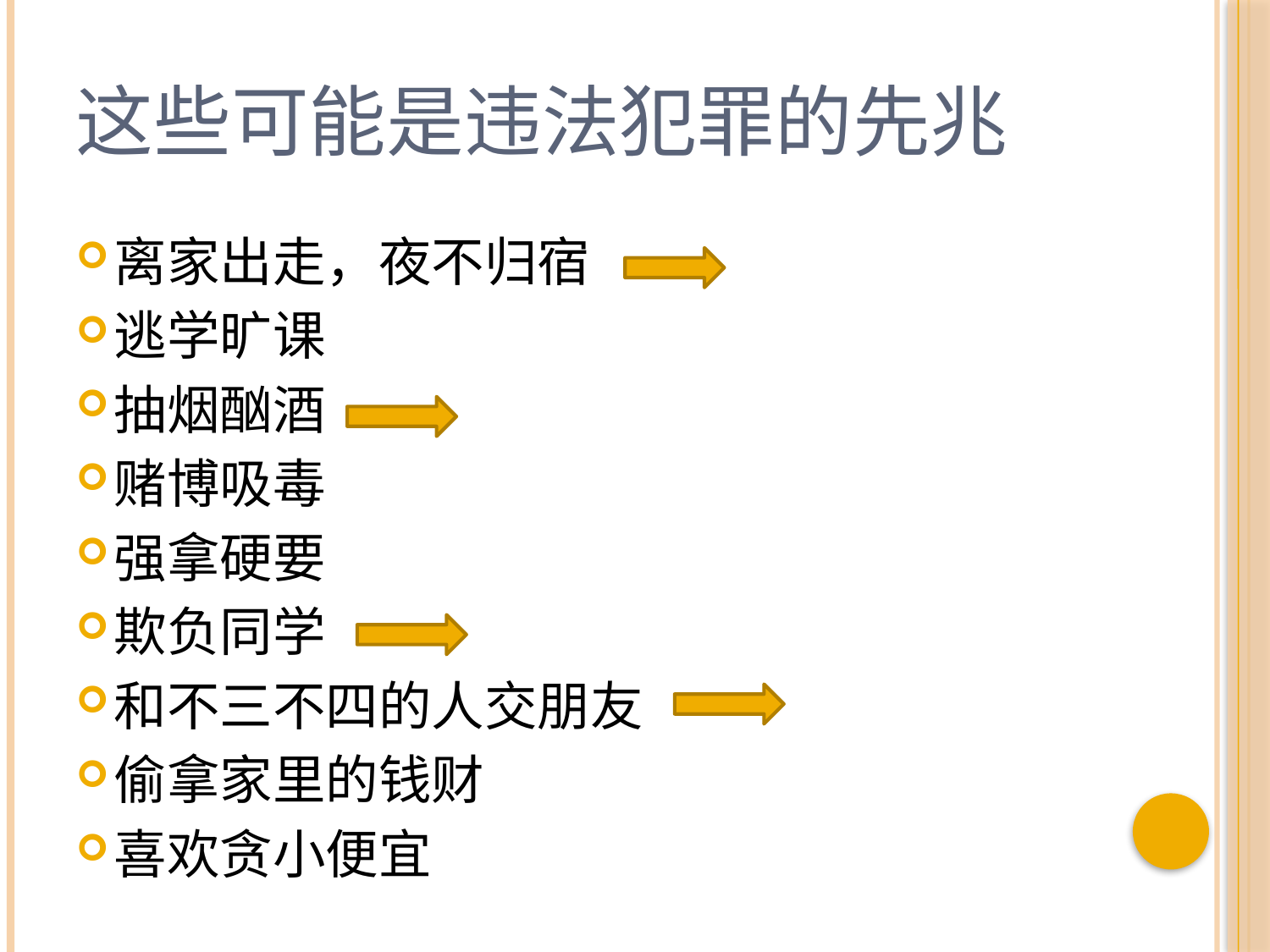

# 这些可能是违法犯罪的先兆
离家出走，夜不归宿
逃学旷课
抽烟酗酒
赌博吸毒
强拿硬要
欺负同学
和不三不四的人交朋友
偷拿家里的钱财
喜欢贪小便宜